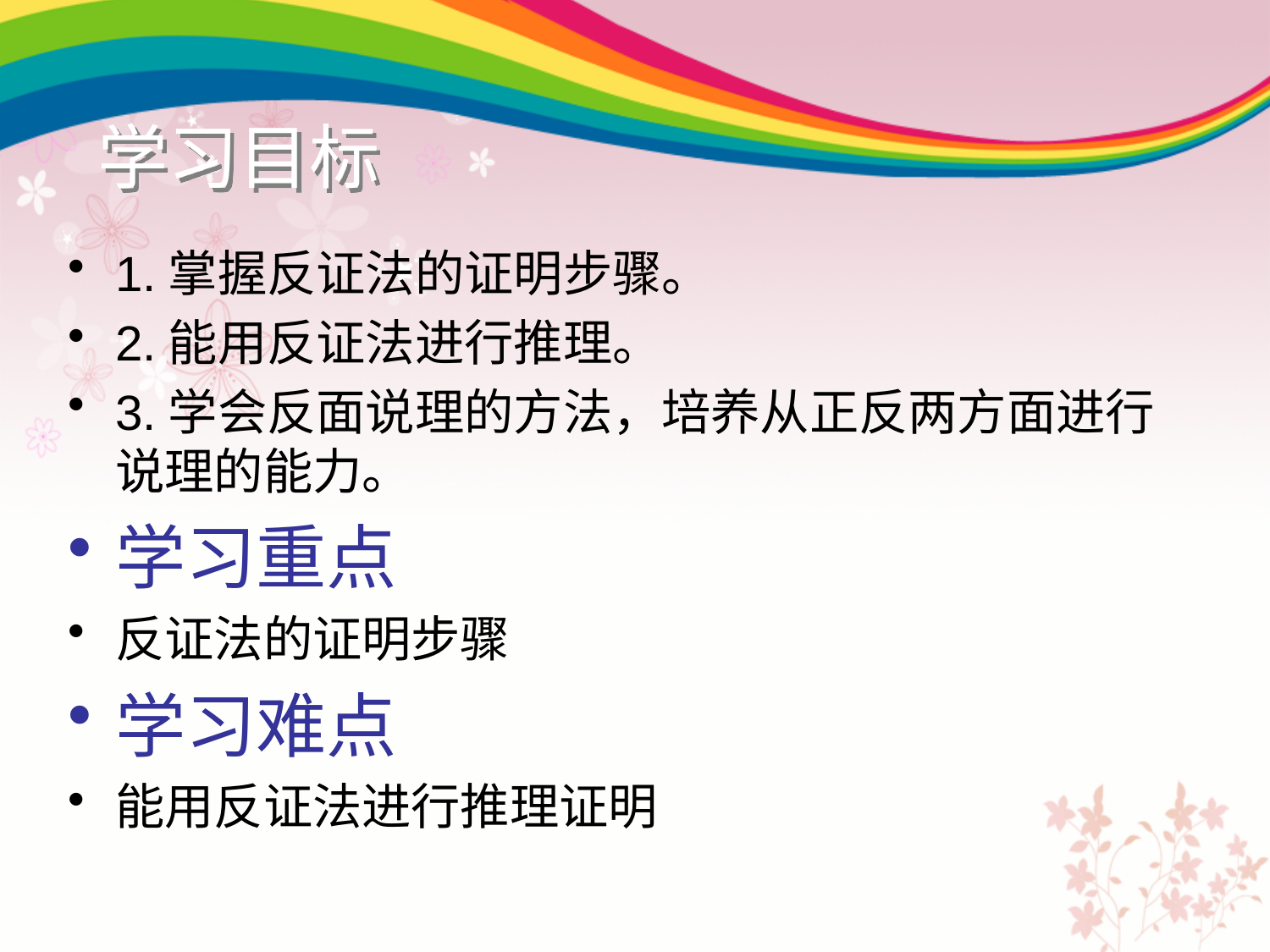

# 学习目标
1.掌握反证法的证明步骤。
2.能用反证法进行推理。
3.学会反面说理的方法，培养从正反两方面进行说理的能力。
学习重点
反证法的证明步骤
学习难点
能用反证法进行推理证明